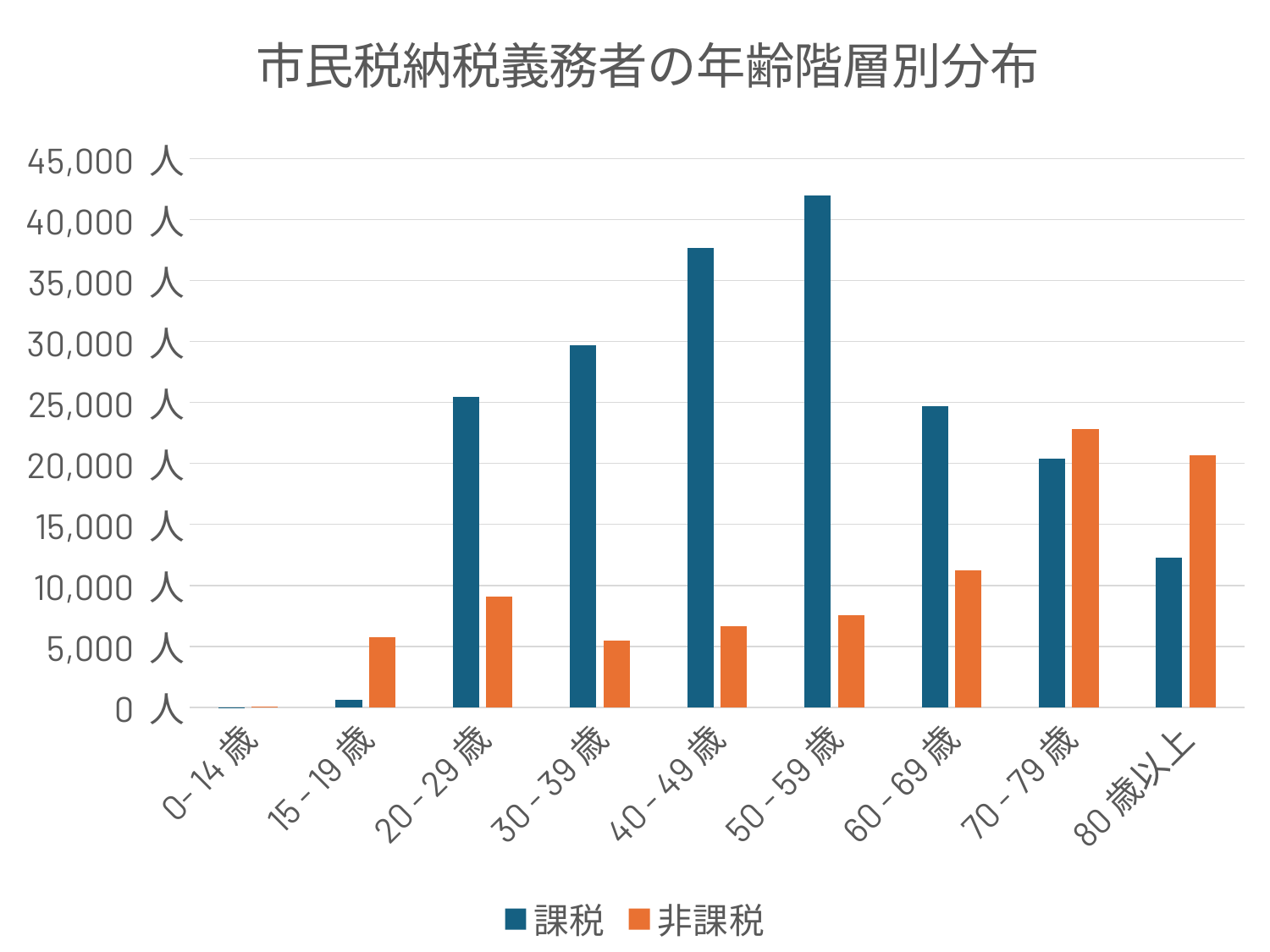

### Chart:  市民税納税義務者の年齢階層別分布

| Category | 課税 | 非課税 |
|---|---|---|
| 0- 14歳 | 3.0 | 76.0 |
| 15 - 19歳 | 640.0 | 5741.0 |
| 20 - 29歳 | 25489.0 | 9110.0 |
| 30 - 39歳 | 29706.0 | 5491.0 |
| 40 - 49歳 | 37688.0 | 6629.0 |
| 50 - 59歳 | 41999.0 | 7548.0 |
| 60 - 69歳 | 24665.0 | 11255.0 |
| 70 - 79歳 | 20369.0 | 22807.0 |
| 80歳以上 | 12294.0 | 20675.0 |